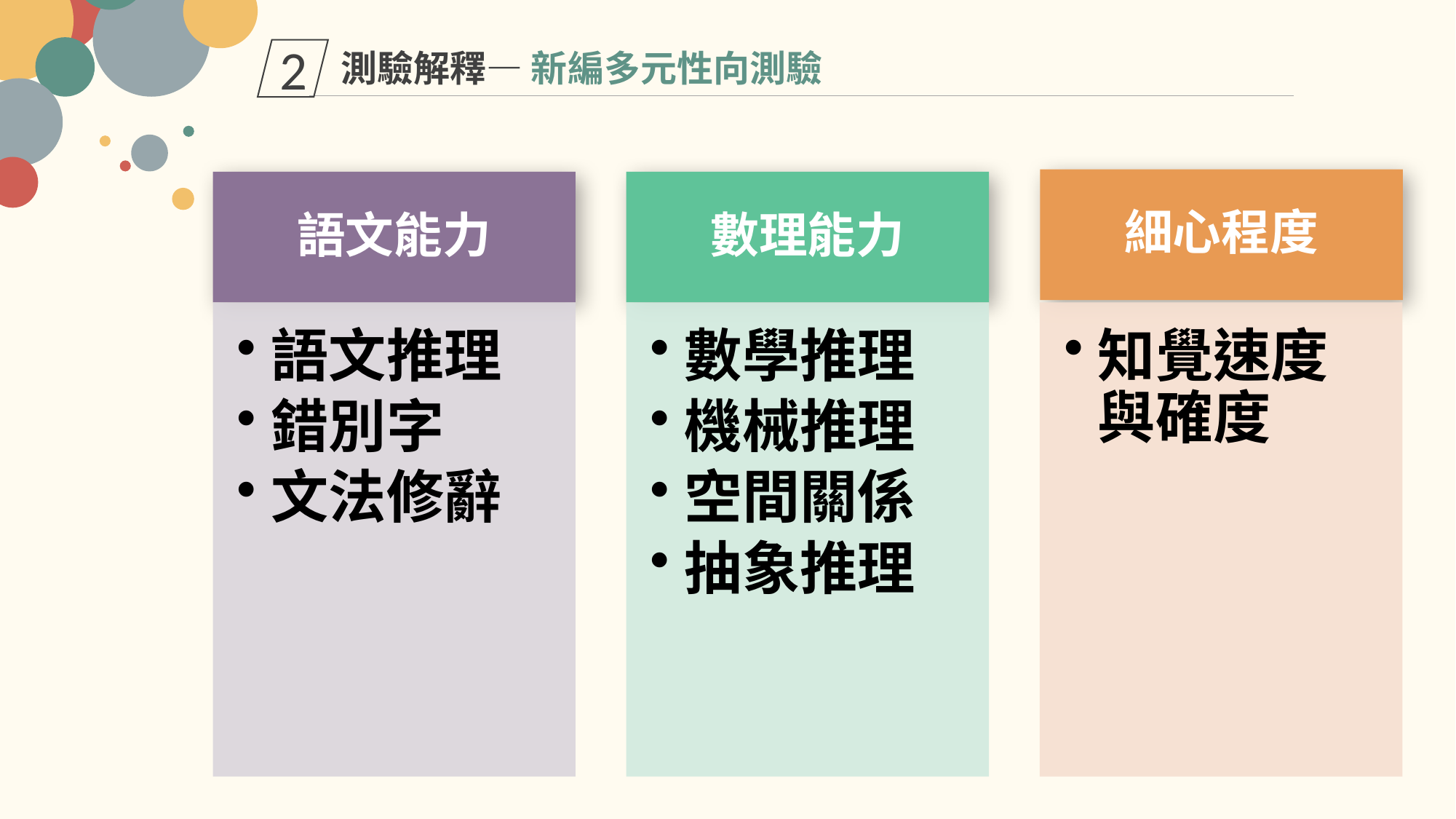

2
測驗解釋— 新編多元性向測驗
語文能力
語文推理
錯別字
文法修辭
數理能力
數學推理
機械推理
空間關係
抽象推理
細心程度
知覺速度與確度